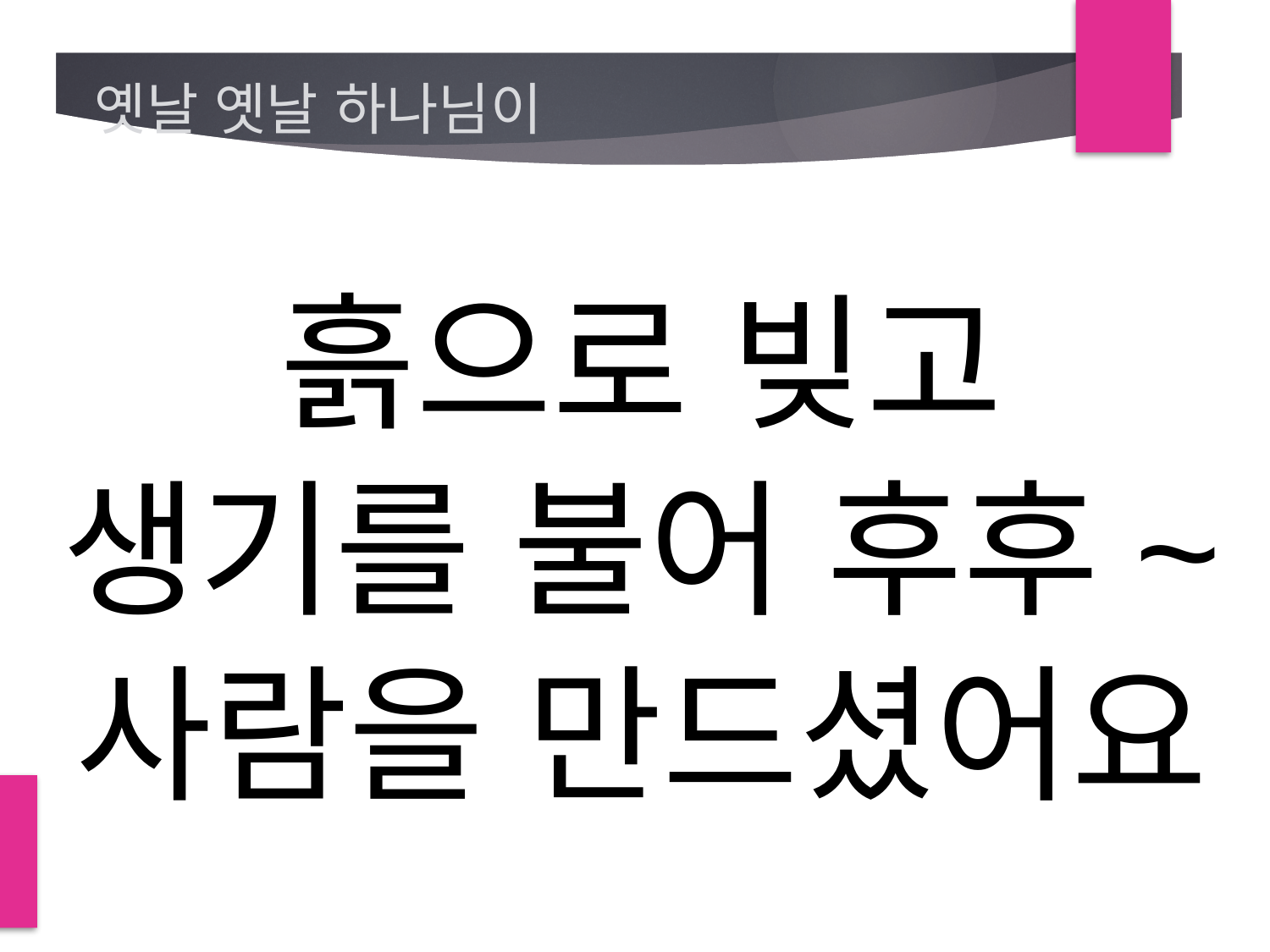

# 옛날 옛날 하나님이
흙으로 빚고
생기를 불어 후후~
사람을 만드셨어요